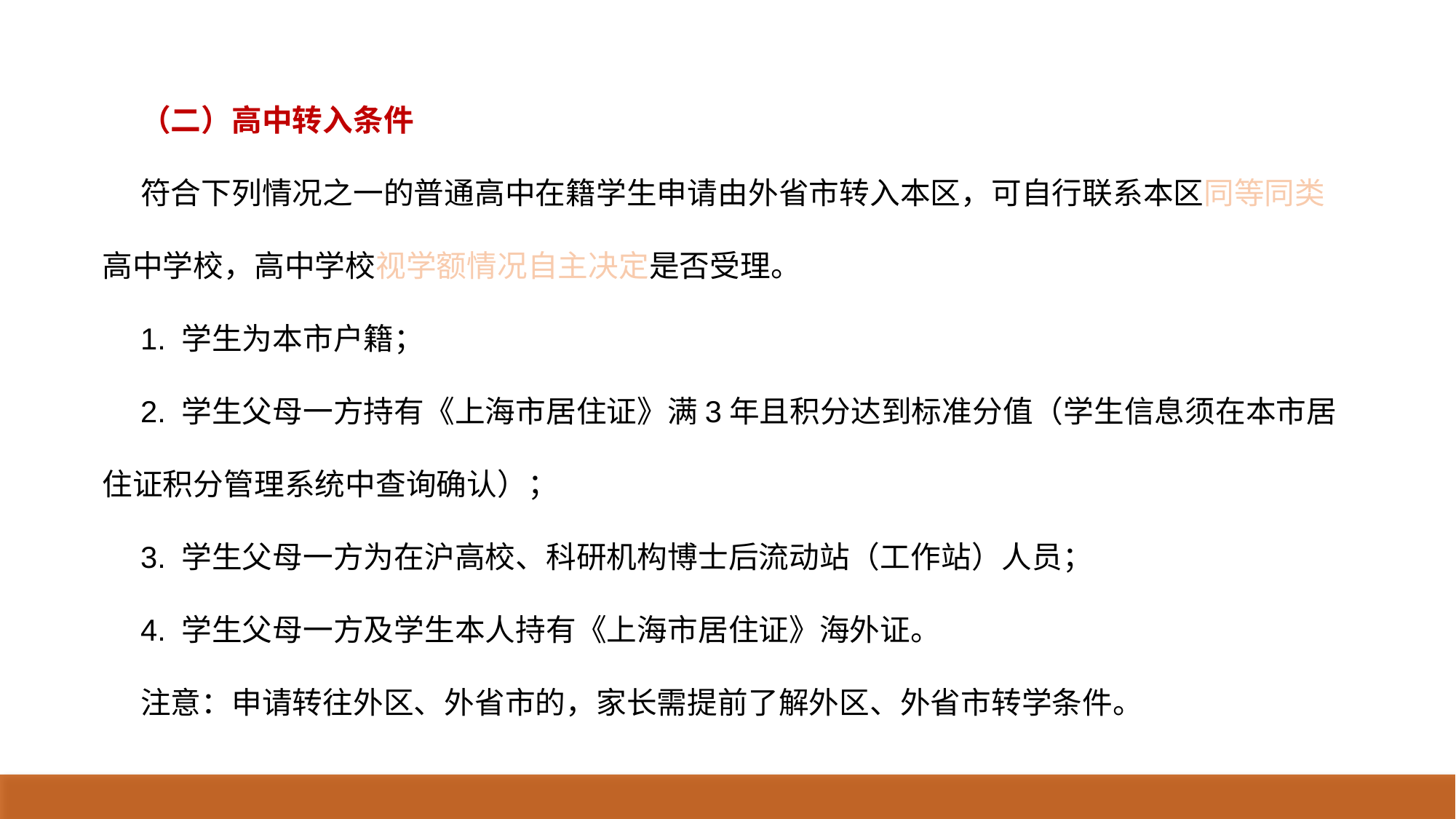

（二）高中转入条件
符合下列情况之一的普通高中在籍学生申请由外省市转入本区，可自行联系本区同等同类高中学校，高中学校视学额情况自主决定是否受理。
1. 学生为本市户籍；
2. 学生父母一方持有《上海市居住证》满3年且积分达到标准分值（学生信息须在本市居住证积分管理系统中查询确认）；
3. 学生父母一方为在沪高校、科研机构博士后流动站（工作站）人员；
4. 学生父母一方及学生本人持有《上海市居住证》海外证。
注意：申请转往外区、外省市的，家长需提前了解外区、外省市转学条件。